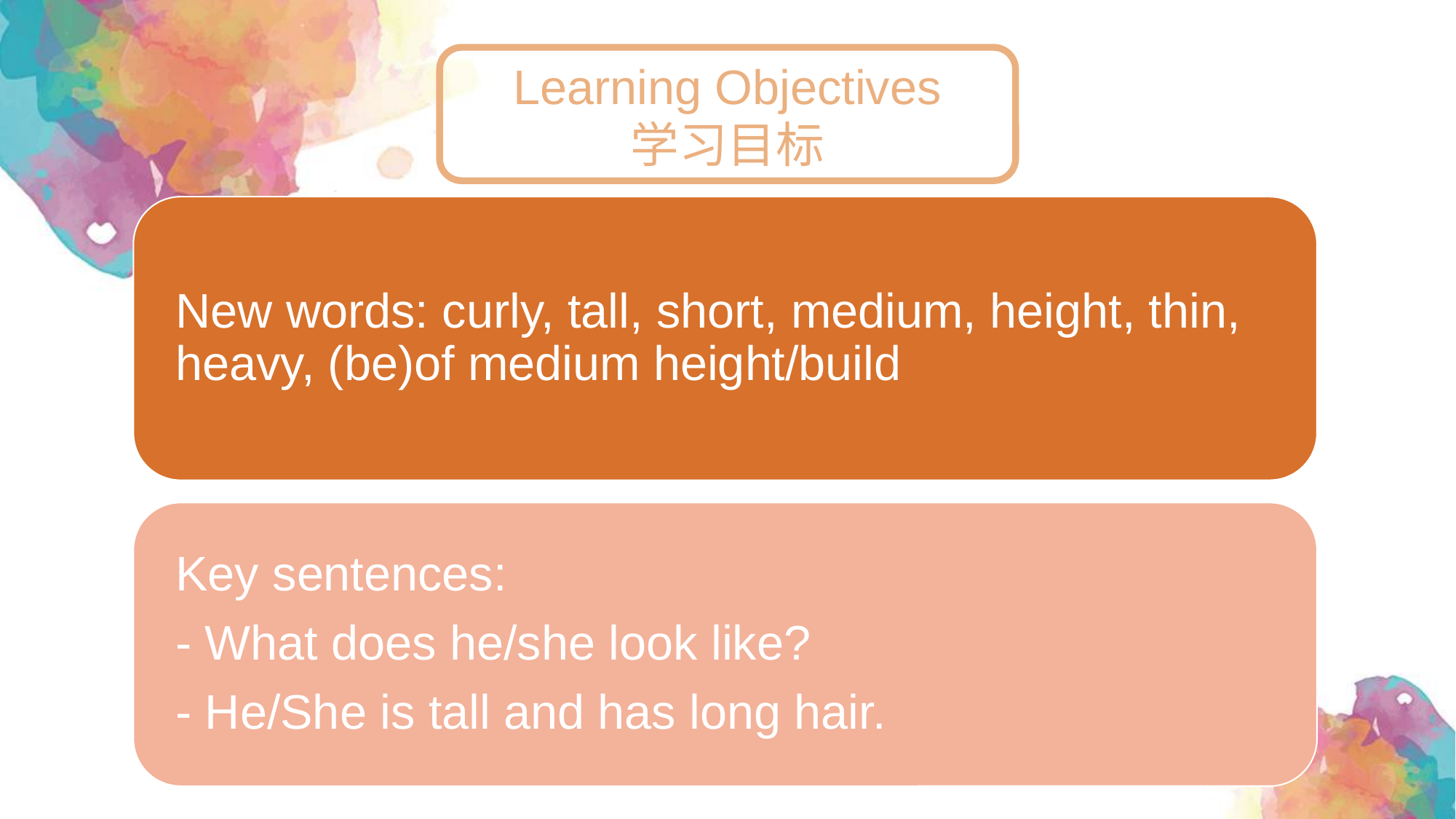

Learning Objectives
学习目标
New words: curly, tall, short, medium, height, thin, heavy, (be)of medium height/build
Key sentences:
- What does he/she look like?
- He/She is tall and has long hair.